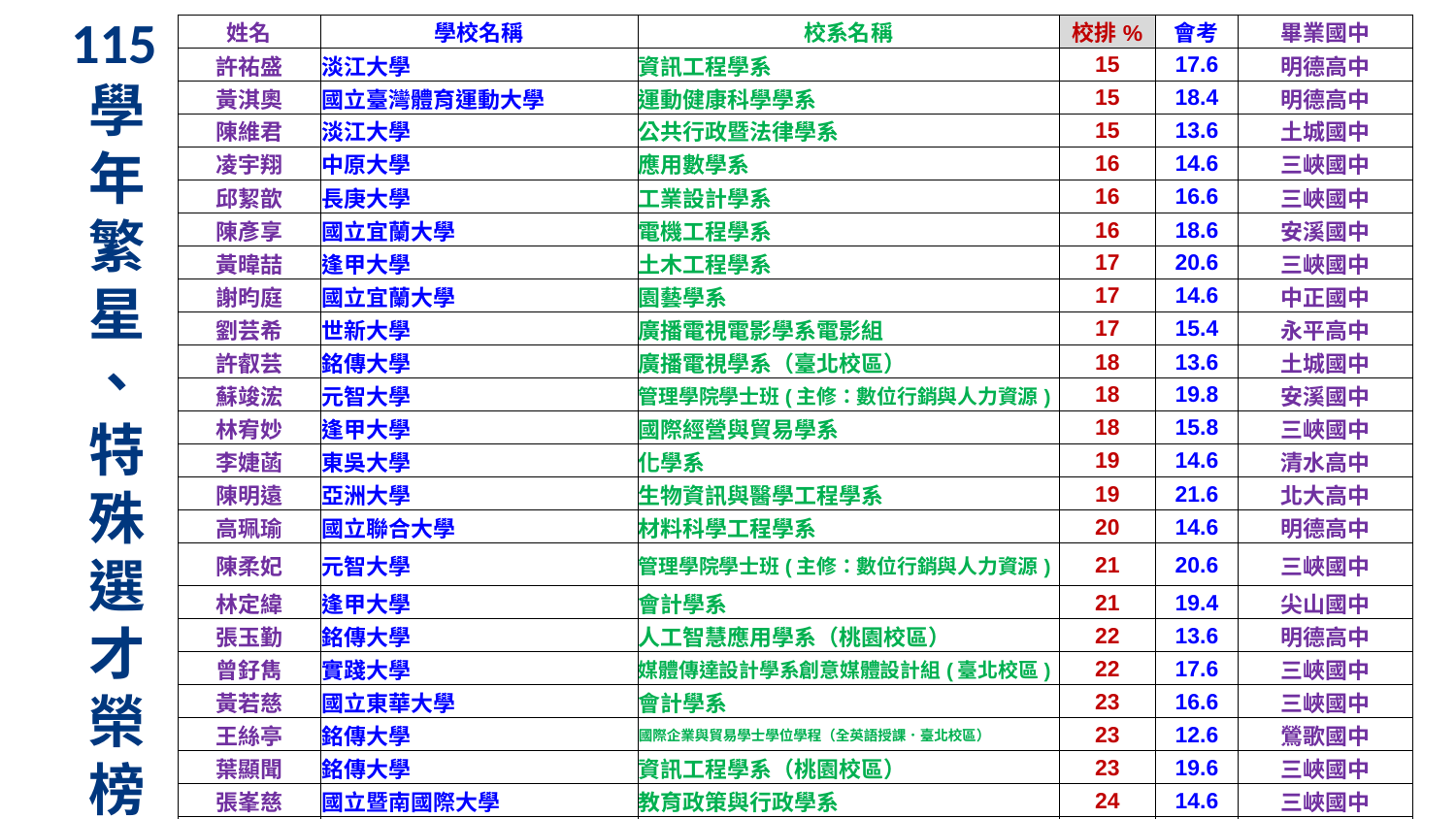

# 115學年繁星 、特殊選才榮榜
| 姓名 | 學校名稱 | 校系名稱 | 校排% | 會考 | 畢業國中 |
| --- | --- | --- | --- | --- | --- |
| 許祐盛 | 淡江大學 | 資訊工程學系 | 15 | 17.6 | 明德高中 |
| 黃淇奧 | 國立臺灣體育運動大學 | 運動健康科學學系 | 15 | 18.4 | 明德高中 |
| 陳維君 | 淡江大學 | 公共行政暨法律學系 | 15 | 13.6 | 土城國中 |
| 凌宇翔 | 中原大學 | 應用數學系 | 16 | 14.6 | 三峽國中 |
| 邱絜歆 | 長庚大學 | 工業設計學系 | 16 | 16.6 | 三峽國中 |
| 陳彥享 | 國立宜蘭大學 | 電機工程學系 | 16 | 18.6 | 安溪國中 |
| 黃暐喆 | 逢甲大學 | 土木工程學系 | 17 | 20.6 | 三峽國中 |
| 謝昀庭 | 國立宜蘭大學 | 園藝學系 | 17 | 14.6 | 中正國中 |
| 劉芸希 | 世新大學 | 廣播電視電影學系電影組 | 17 | 15.4 | 永平高中 |
| 許叡芸 | 銘傳大學 | 廣播電視學系（臺北校區） | 18 | 13.6 | 土城國中 |
| 蘇竣浤 | 元智大學 | 管理學院學士班(主修：數位行銷與人力資源) | 18 | 19.8 | 安溪國中 |
| 林宥妙 | 逢甲大學 | 國際經營與貿易學系 | 18 | 15.8 | 三峽國中 |
| 李婕菡 | 東吳大學 | 化學系 | 19 | 14.6 | 清水高中 |
| 陳明遠 | 亞洲大學 | 生物資訊與醫學工程學系 | 19 | 21.6 | 北大高中 |
| 高珮瑜 | 國立聯合大學 | 材料科學工程學系 | 20 | 14.6 | 明德高中 |
| 陳柔妃 | 元智大學 | 管理學院學士班(主修：數位行銷與人力資源) | 21 | 20.6 | 三峽國中 |
| 林定緯 | 逢甲大學 | 會計學系 | 21 | 19.4 | 尖山國中 |
| 張玉勤 | 銘傳大學 | 人工智慧應用學系（桃園校區） | 22 | 13.6 | 明德高中 |
| 曾釨雋 | 實踐大學 | 媒體傳達設計學系創意媒體設計組(臺北校區) | 22 | 17.6 | 三峽國中 |
| 黃若慈 | 國立東華大學 | 會計學系 | 23 | 16.6 | 三峽國中 |
| 王絲亭 | 銘傳大學 | 國際企業與貿易學士學位學程（全英語授課．臺北校區） | 23 | 12.6 | 鶯歌國中 |
| 葉顯聞 | 銘傳大學 | 資訊工程學系（桃園校區） | 23 | 19.6 | 三峽國中 |
| 張峯慈 | 國立暨南國際大學 | 教育政策與行政學系 | 24 | 14.6 | 三峽國中 |
| 程意晴 | 國立臺南大學 | 生態暨環境資源學系 | 24 | 22.6 | 三峽國中 |
| 陳宥笙 | 國立宜蘭大學 | 環境工程學系 | 25 | 12.8 | 安溪國中 |
| 吳宜蓉 | 大同大學 | 化學工程與生物科技學系 | 25 | 14.6 | 溪崑國中 |
| 陳莘澐 | 東海大學 | 政治學系 | 25 | 14.6 | 東山高中 |